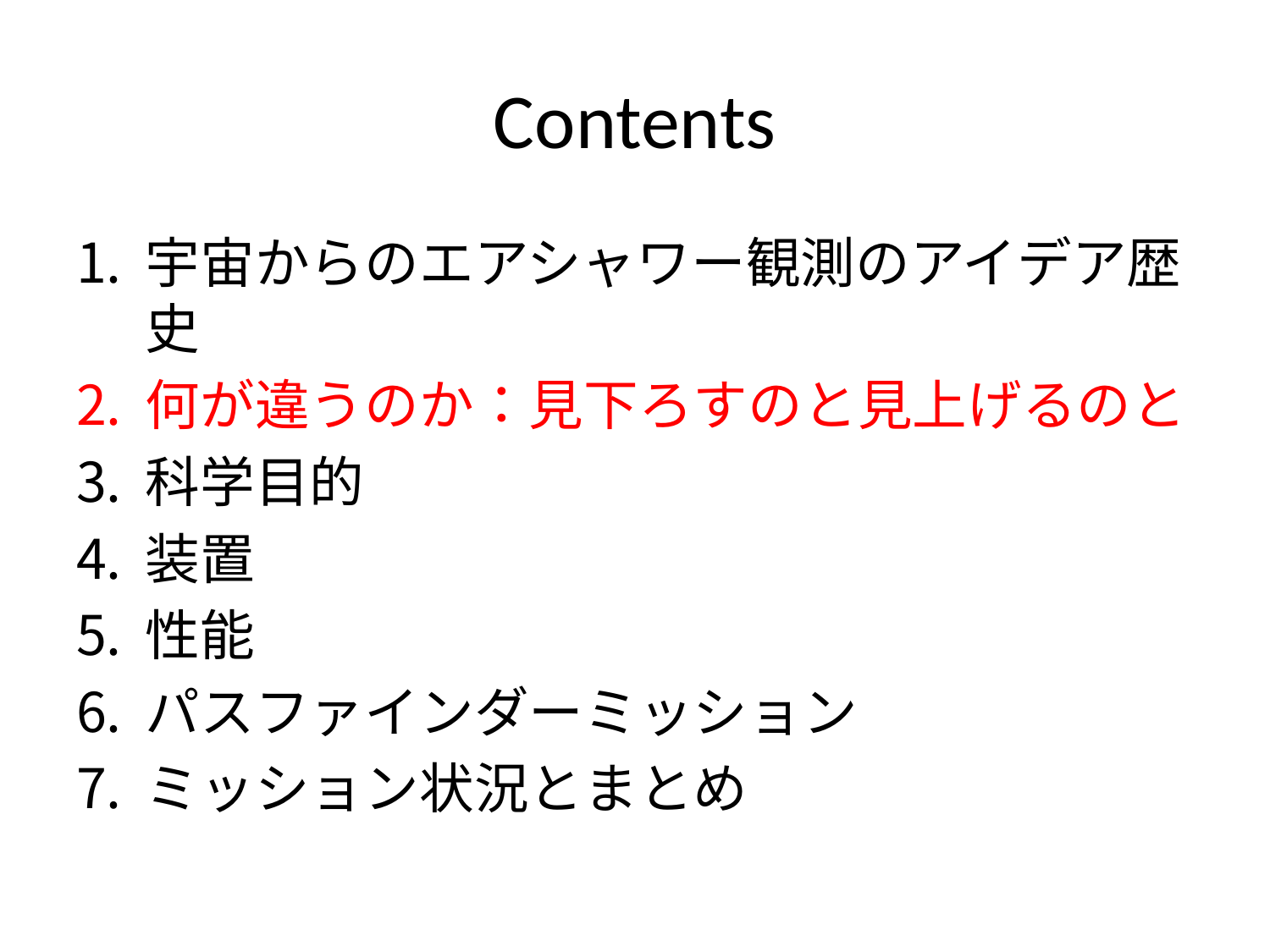

# Contents
宇宙からのエアシャワー観測のアイデア歴史
何が違うのか：見下ろすのと見上げるのと
科学目的
装置
性能
パスファインダーミッション
ミッション状況とまとめ